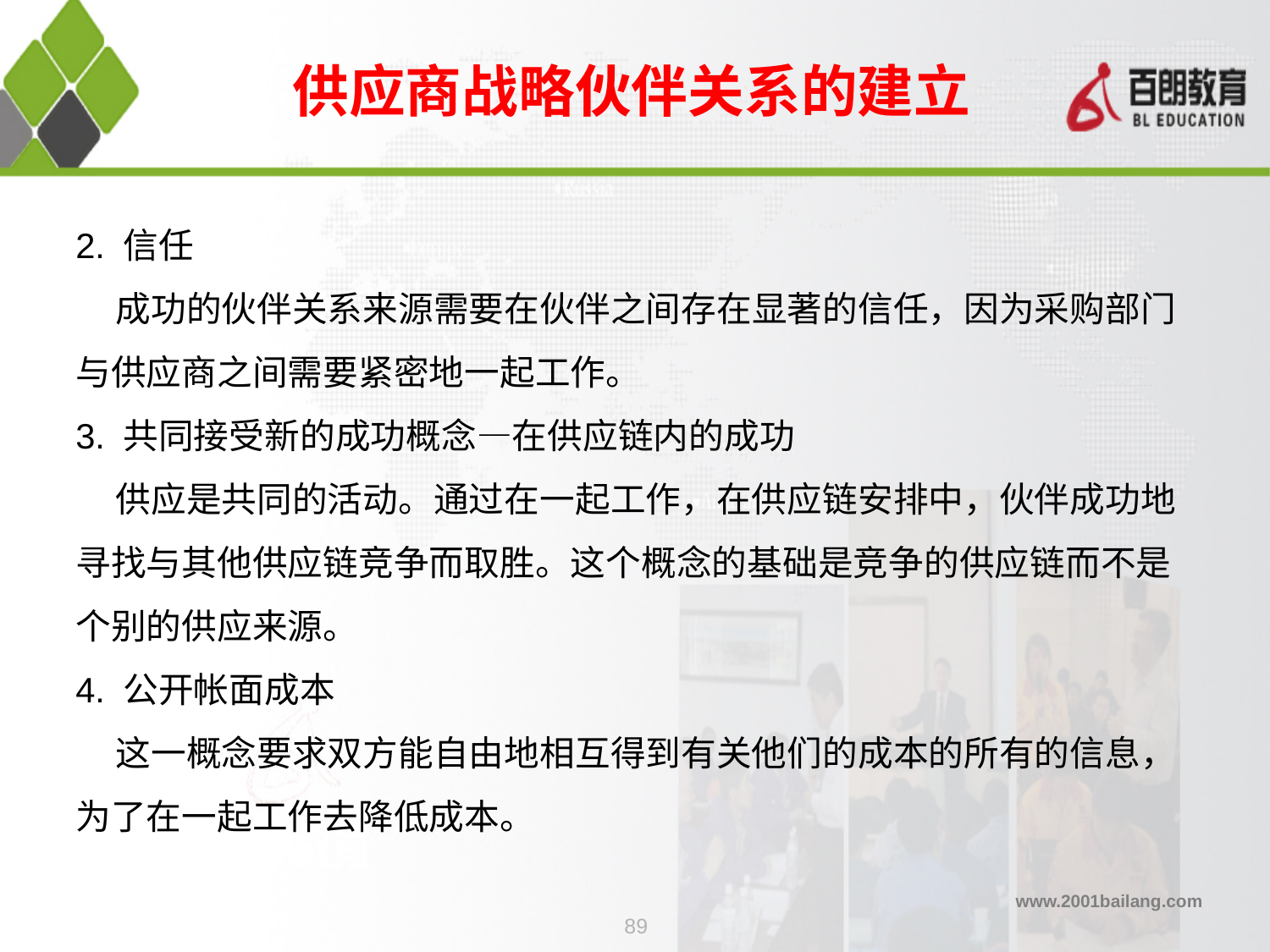

供应商战略伙伴关系的建立
2. 信任
    成功的伙伴关系来源需要在伙伴之间存在显著的信任，因为采购部门与供应商之间需要紧密地一起工作。
3. 共同接受新的成功概念—在供应链内的成功
    供应是共同的活动。通过在一起工作，在供应链安排中，伙伴成功地寻找与其他供应链竞争而取胜。这个概念的基础是竞争的供应链而不是个别的供应来源。
4. 公开帐面成本
    这一概念要求双方能自由地相互得到有关他们的成本的所有的信息，为了在一起工作去降低成本。
89